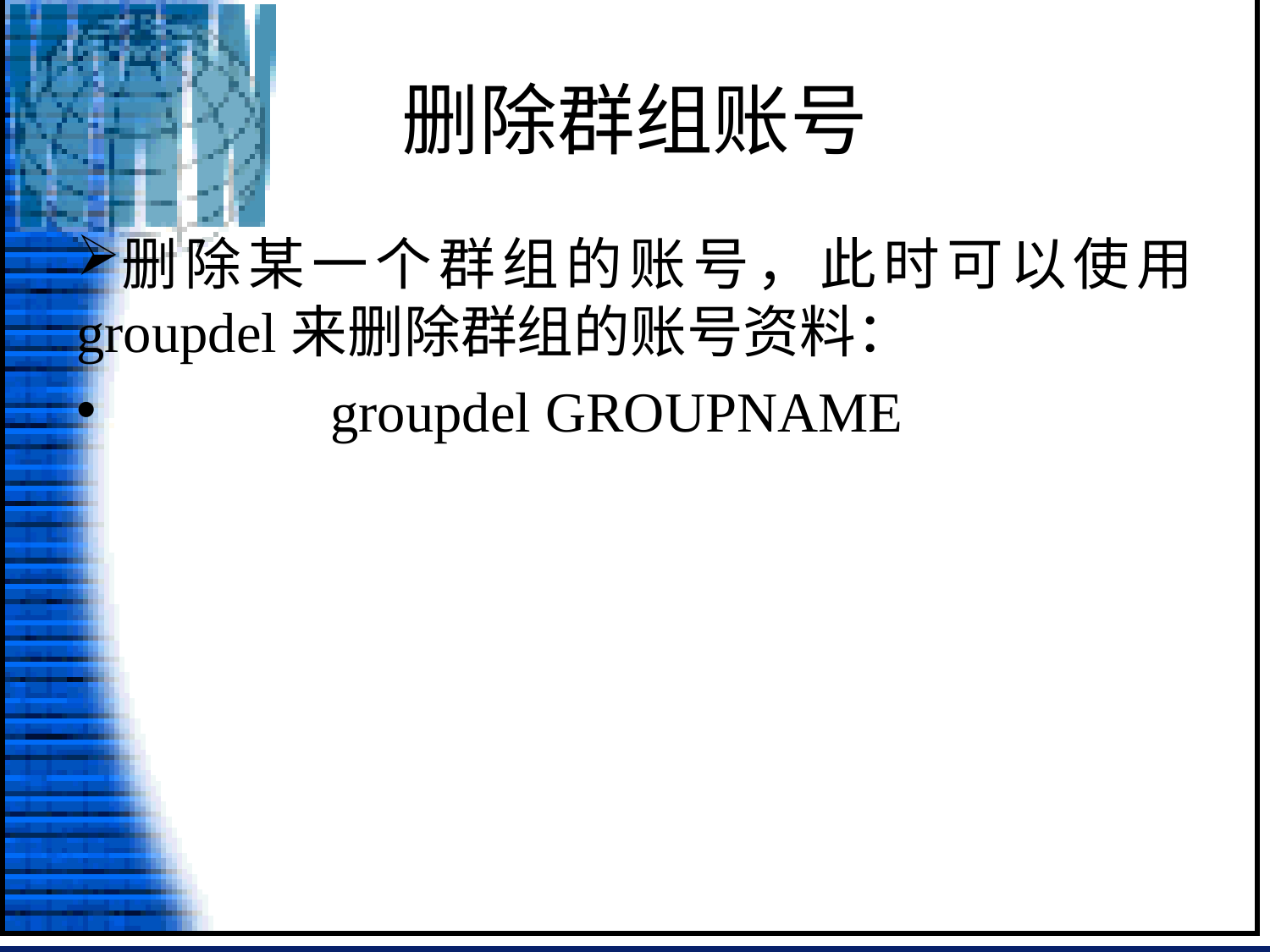

# 删除群组账号
删除某一个群组的账号，此时可以使用 groupdel来删除群组的账号资料：
		groupdel GROUPNAME